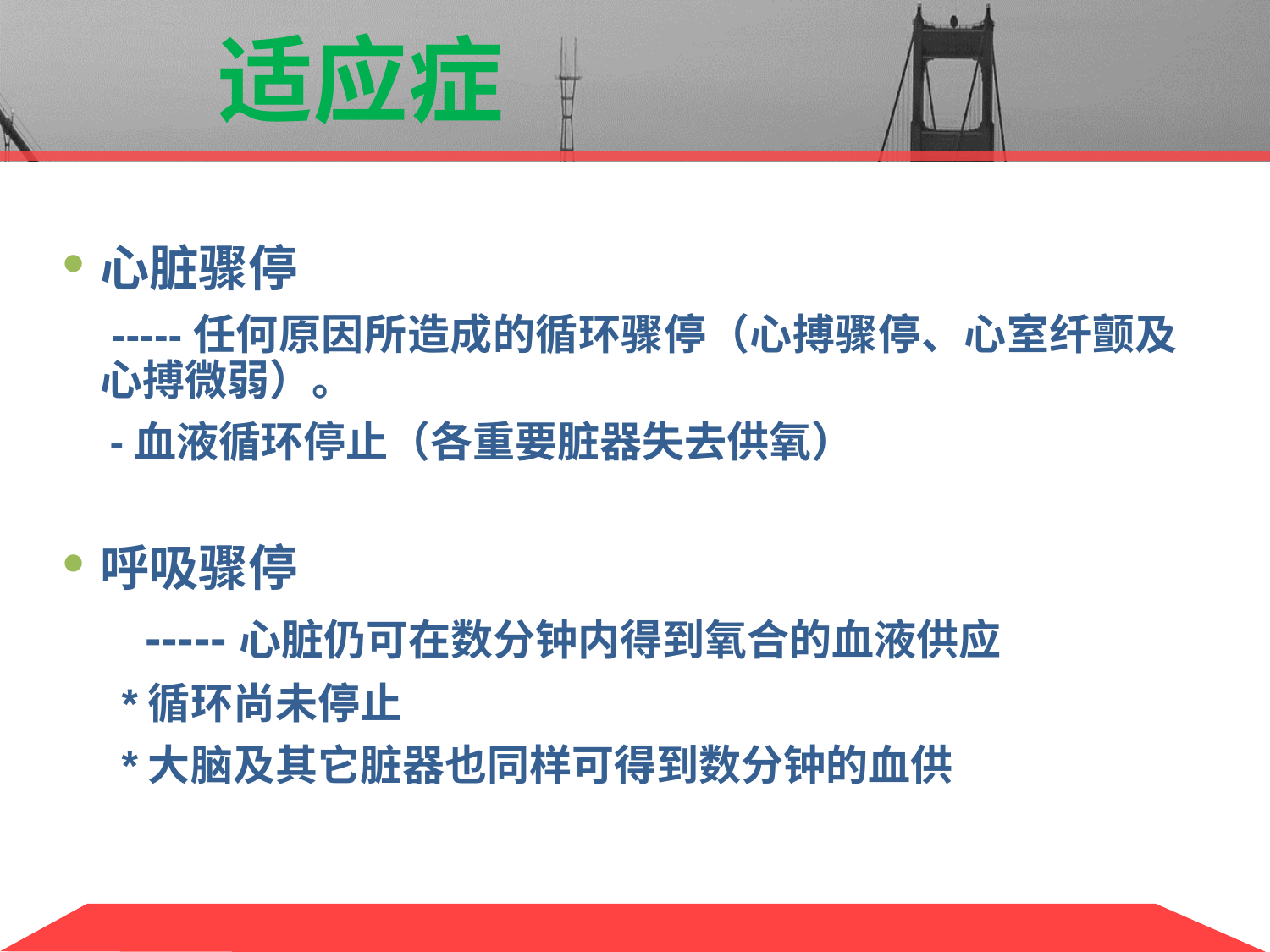

# 适应症
心脏骤停
    -----任何原因所造成的循环骤停（心搏骤停、心室纤颤及心搏微弱）。
    -血液循环停止（各重要脏器失去供氧）

呼吸骤停
      -----心脏仍可在数分钟内得到氧合的血液供应
     *循环尚未停止
     *大脑及其它脏器也同样可得到数分钟的血供